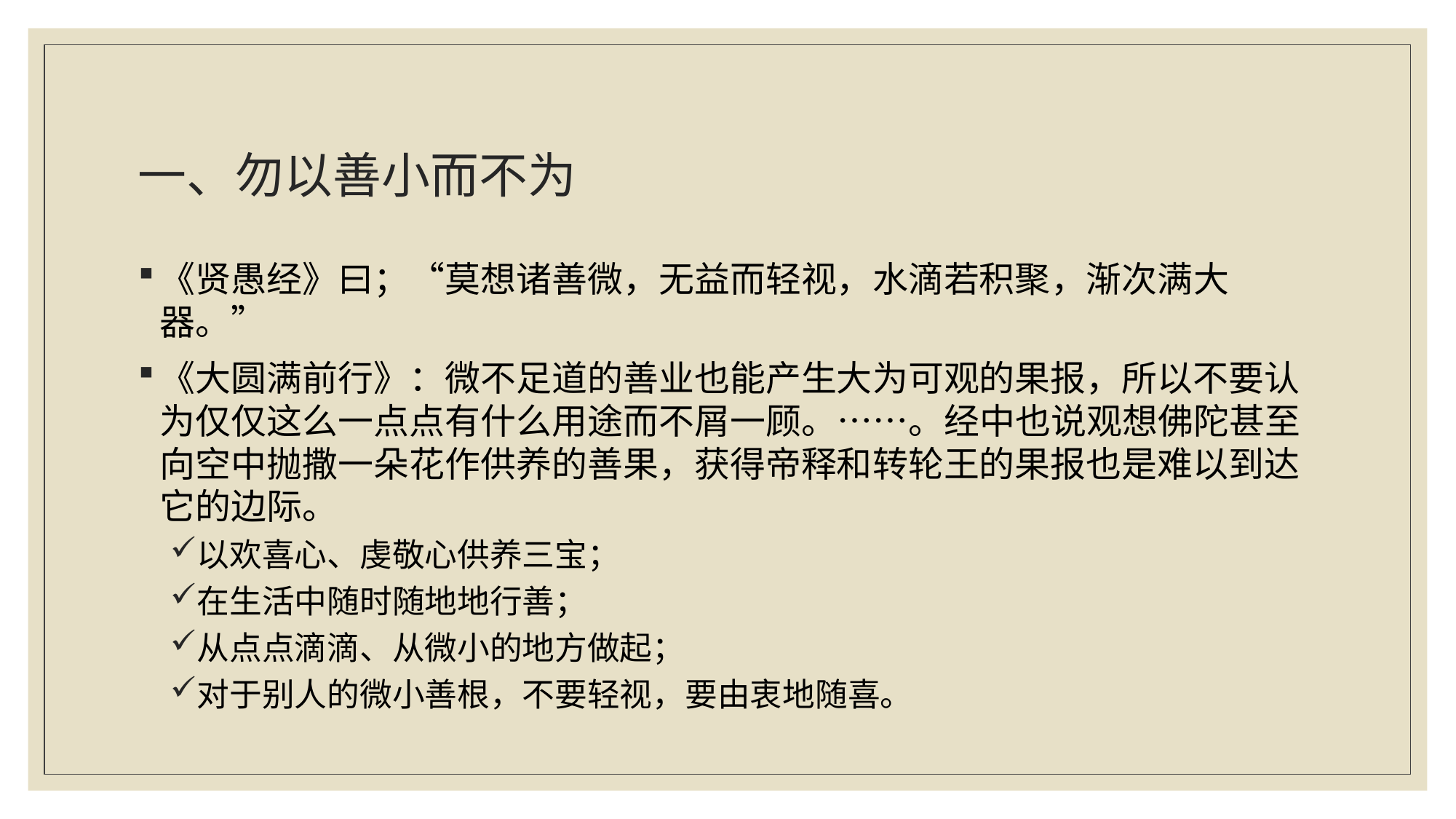

# 一、勿以善小而不为
《贤愚经》曰；“莫想诸善微，无益而轻视，水滴若积聚，渐次满大器。”
《大圆满前行》：微不足道的善业也能产生大为可观的果报，所以不要认为仅仅这么一点点有什么用途而不屑一顾。……。经中也说观想佛陀甚至向空中抛撒一朵花作供养的善果，获得帝释和转轮王的果报也是难以到达它的边际。
以欢喜心、虔敬心供养三宝；
在生活中随时随地地行善；
从点点滴滴、从微小的地方做起；
对于别人的微小善根，不要轻视，要由衷地随喜。